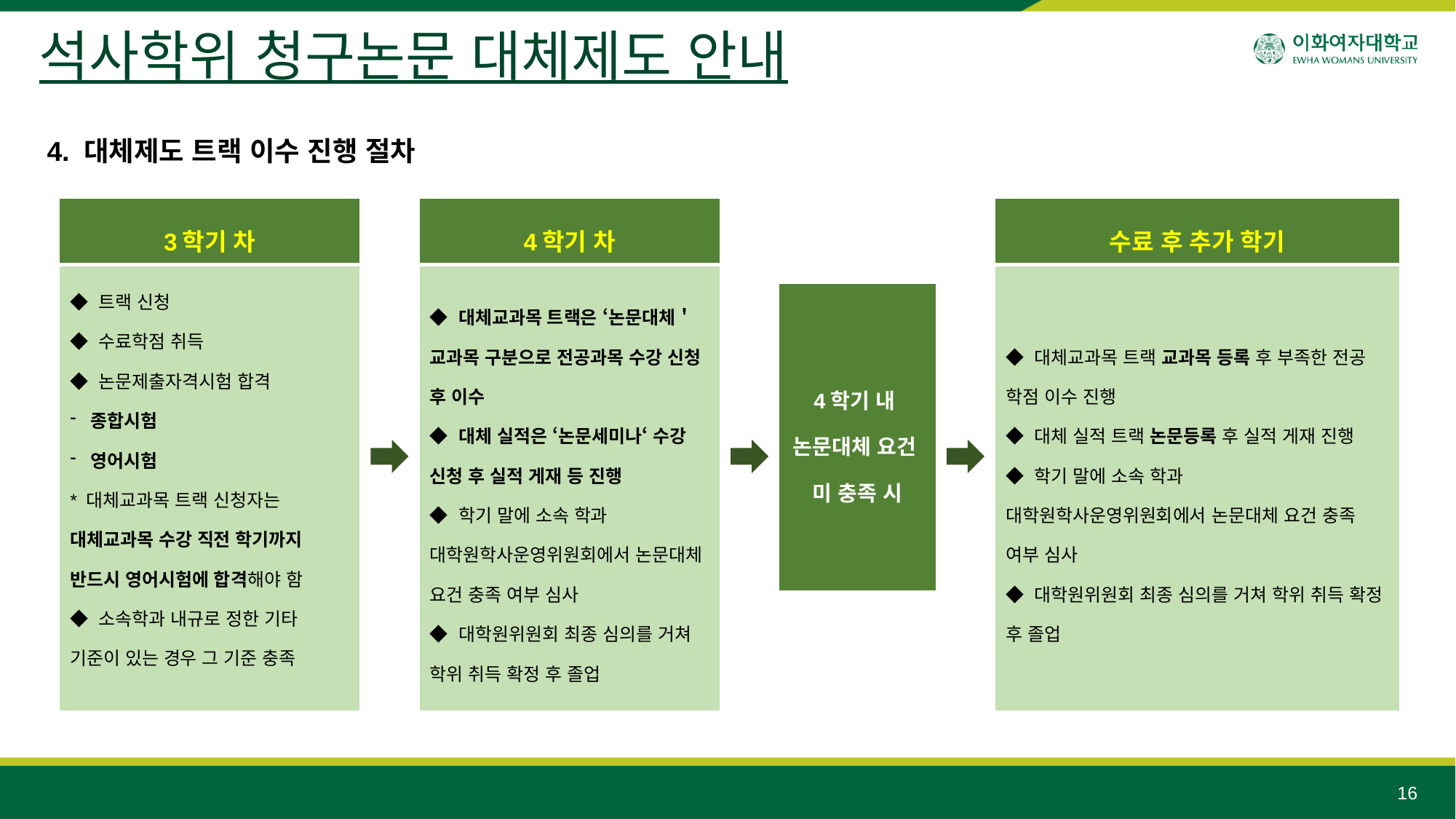

석사학위 청구논문 대체제도 안내
4. 대체제도 트랙 이수 진행 절차
| 3학기 차 |
| --- |
| ◆ 트랙 신청 ◆ 수료학점 취득 ◆ 논문제출자격시험 합격 종합시험 영어시험 \* 대체교과목 트랙 신청자는 대체교과목 수강 직전 학기까지 반드시 영어시험에 합격해야 함 ◆ 소속학과 내규로 정한 기타 기준이 있는 경우 그 기준 충족 |
| 수료 후 추가 학기 |
| --- |
| ◆ 대체교과목 트랙 교과목 등록 후 부족한 전공 학점 이수 진행 ◆ 대체 실적 트랙 논문등록 후 실적 게재 진행 ◆ 학기 말에 소속 학과 대학원학사운영위원회에서 논문대체 요건 충족 여부 심사 ◆ 대학원위원회 최종 심의를 거쳐 학위 취득 확정 후 졸업 |
| 4학기 차 |
| --- |
| ◆ 대체교과목 트랙은 ‘논문대체＇교과목 구분으로 전공과목 수강 신청 후 이수 ◆ 대체 실적은 ‘논문세미나‘ 수강 신청 후 실적 게재 등 진행 ◆ 학기 말에 소속 학과 대학원학사운영위원회에서 논문대체 요건 충족 여부 심사 ◆ 대학원위원회 최종 심의를 거쳐 학위 취득 확정 후 졸업 |
| 4학기 내 논문대체 요건 미 충족 시 |
| --- |

16